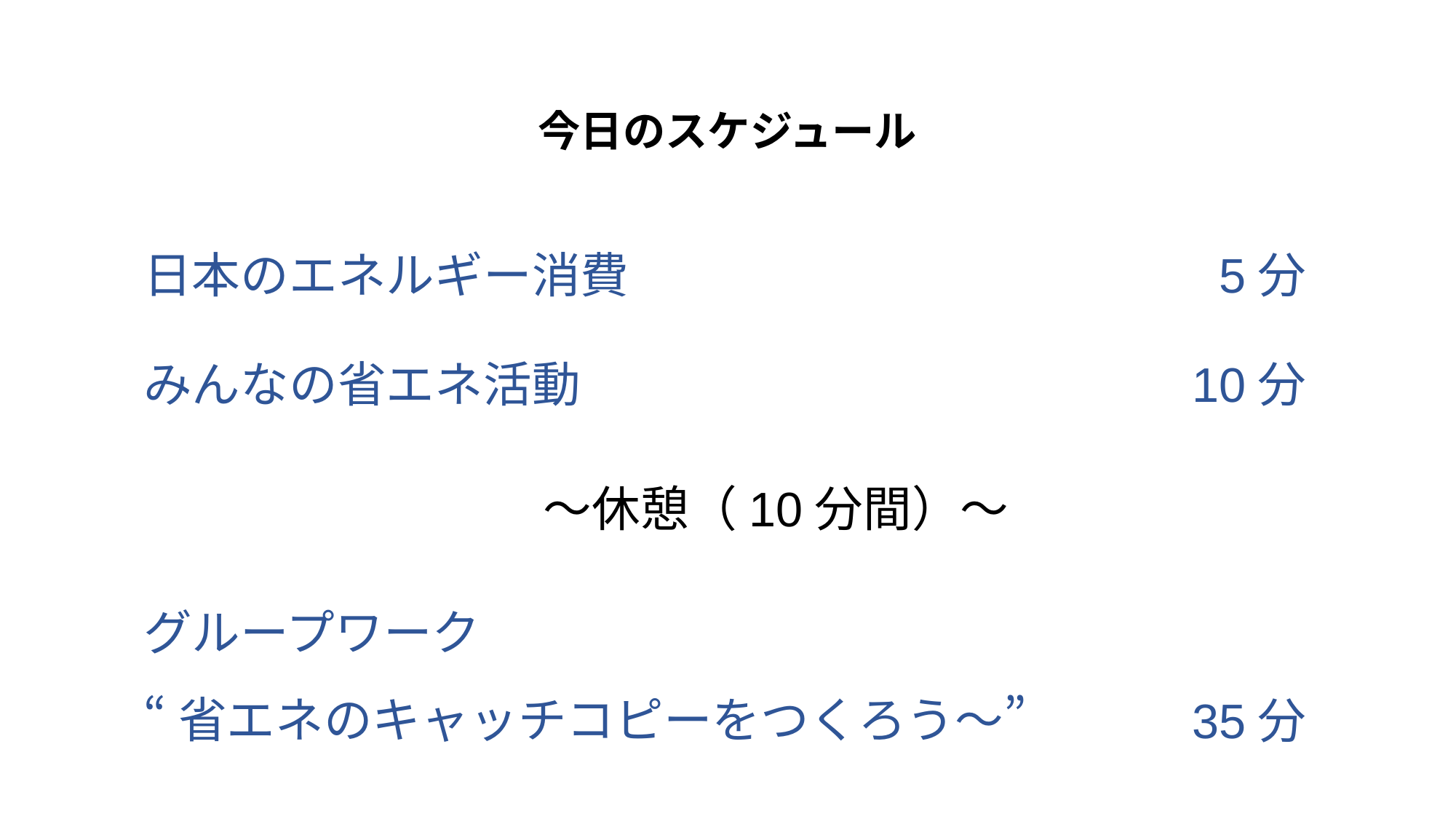

今日のスケジュール
日本のエネルギー消費
5分
みんなの省エネ活動
10分
～休憩（10分間）～
グループワーク
“省エネのキャッチコピーをつくろう～”
35分